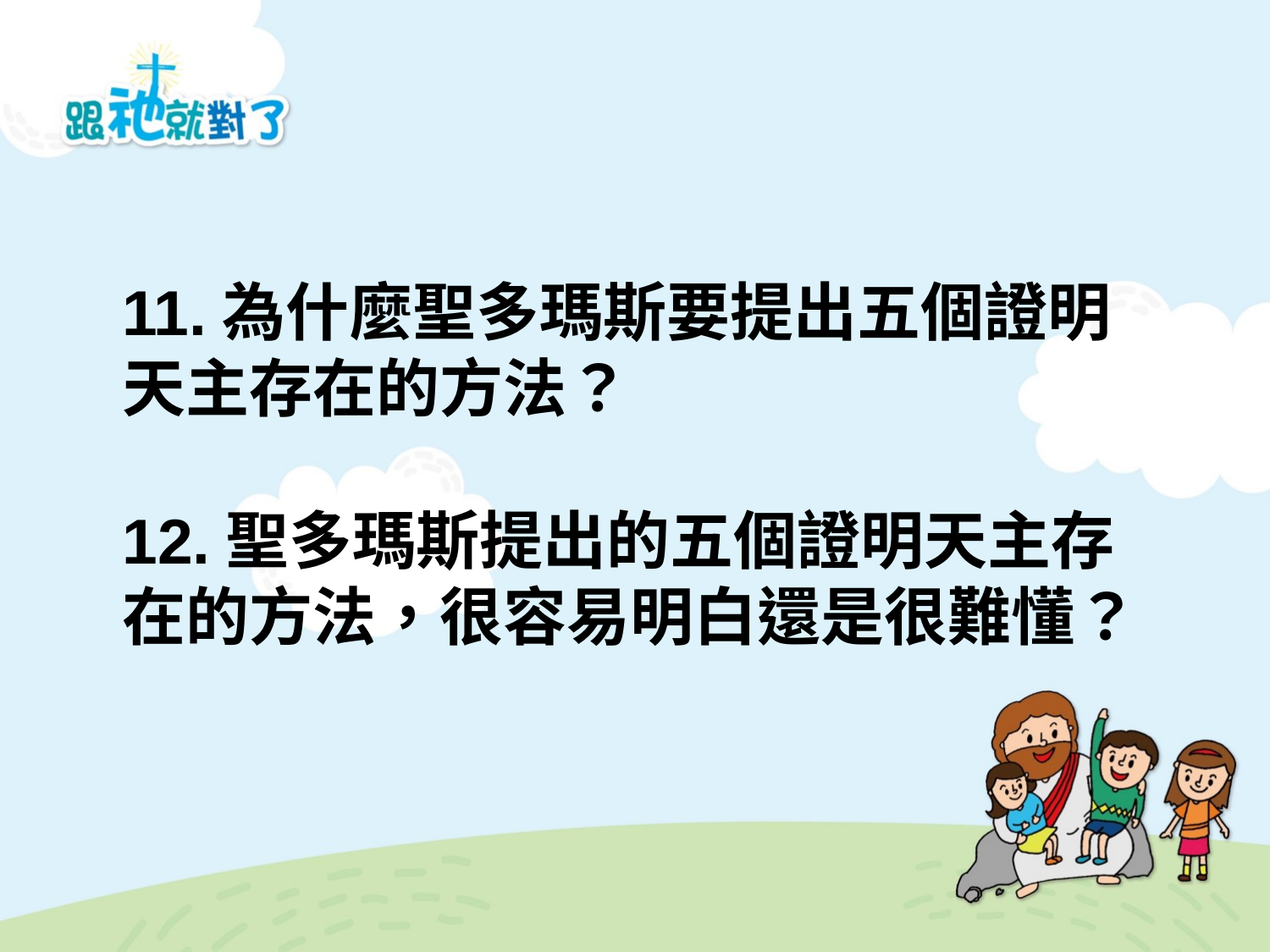

11.為什麼聖多瑪斯要提出五個證明天主存在的方法？

12.聖多瑪斯提出的五個證明天主存在的方法，很容易明白還是很難懂？